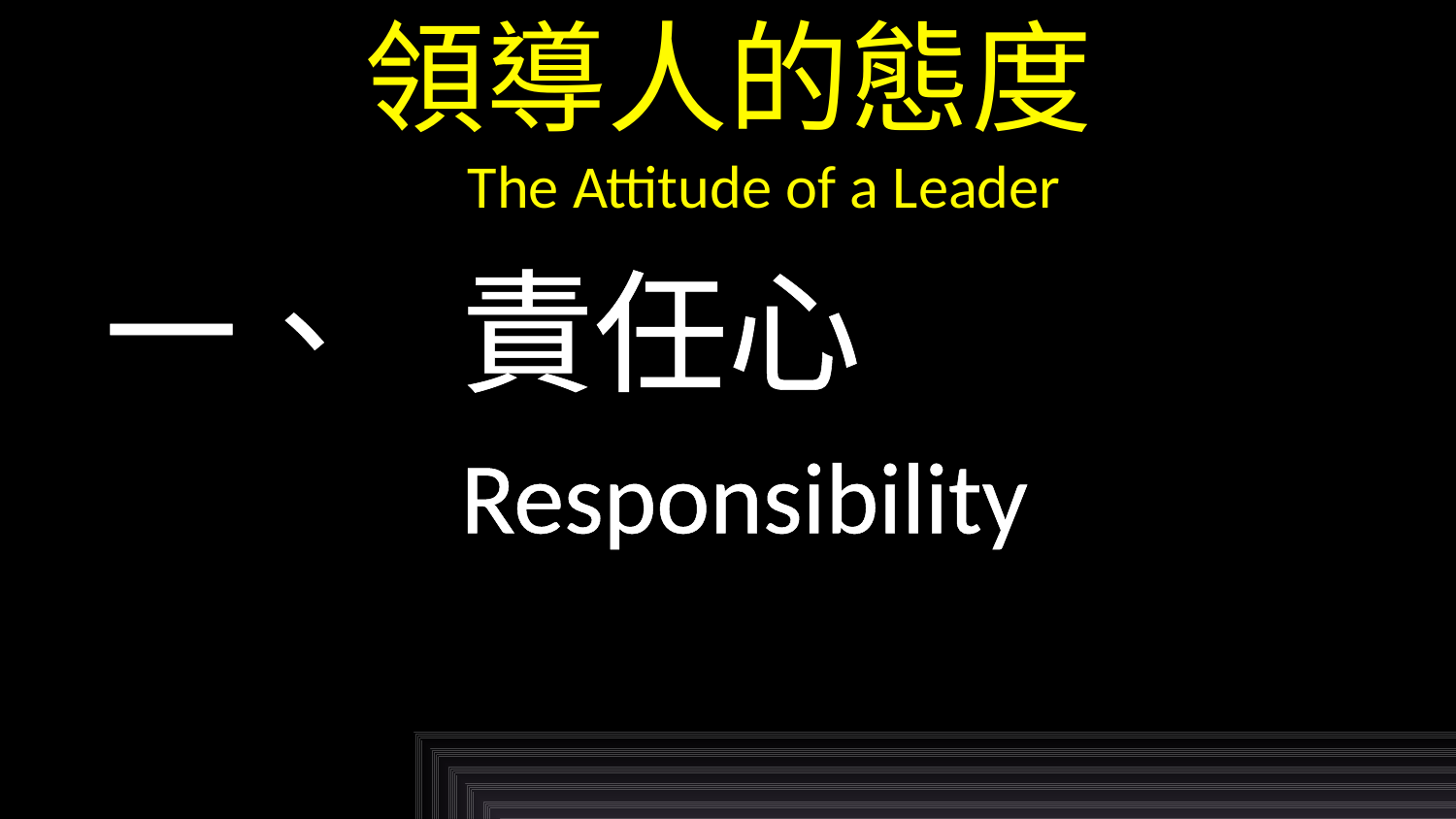

# 領導人的態度 The Attitude of a Leader
一、   責任心
Responsibility